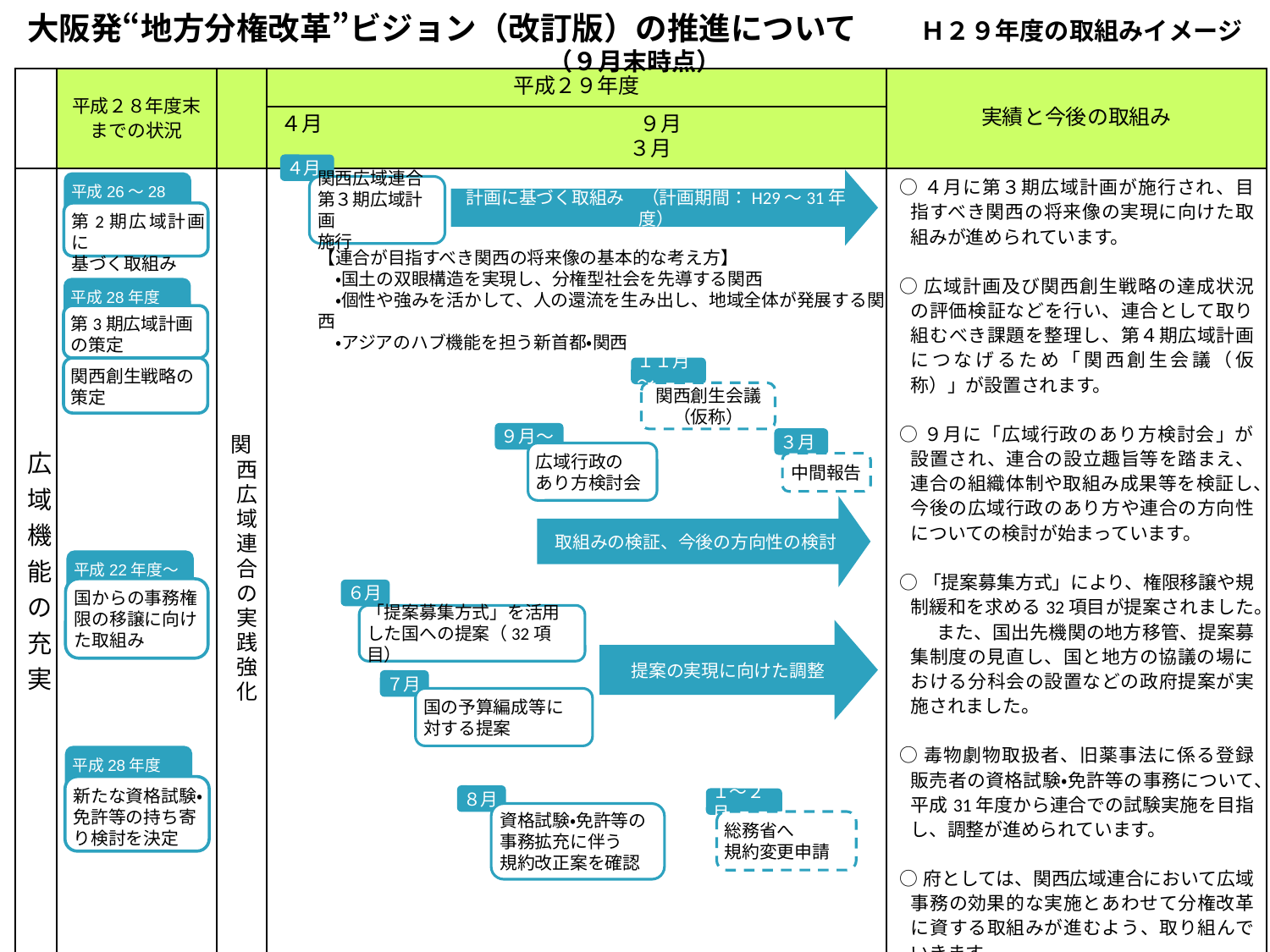

大阪発“地方分権改革”ビジョン（改訂版）の推進について　　Ｈ２９年度の取組みイメージ（９月末時点）
|  | 平成２８年度末 までの状況 |  | 平成２９年度 | 実績と今後の取組み |
| --- | --- | --- | --- | --- |
|  |  |  | ４月　　　　　　　　　　　　　　　９月　　　　　　　　　　　　　　　　３月 |  |
| 広域機能の充実 |  | 関西広域連合の実践強化 |  | ○４月に第３期広域計画が施行され、目指すべき関西の将来像の実現に向けた取組みが進められています。 ○広域計画及び関西創生戦略の達成状況の評価検証などを行い、連合として取り組むべき課題を整理し、第４期広域計画につなげるため「関西創生会議（仮称）」が設置されます。 ○９月に「広域行政のあり方検討会」が設置され、連合の設立趣旨等を踏まえ、連合の組織体制や取組み成果等を検証し、今後の広域行政のあり方や連合の方向性についての検討が始まっています。 ○「提案募集方式」により、権限移譲や規制緩和を求める32項目が提案されました。 　　また、国出先機関の地方移管、提案募集制度の見直し、国と地方の協議の場における分科会の設置などの政府提案が実施されました。 　　 ○毒物劇物取扱者、旧薬事法に係る登録販売者の資格試験・免許等の事務について、平成31年度から連合での試験実施を目指し、調整が進められています。 ○府としては、関西広域連合において広域事務の効果的な実施とあわせて分権改革に資する取組みが進むよう、取り組んでいきます。 |
４月
計画に基づく取組み　（計画期間：H29～31年度）
平成26～28年度
第2期広域計画に
基づく取組み
関西広域連合
第３期広域計画
施行
【連合が目指すべき関西の将来像の基本的な考え方】
　・国土の双眼構造を実現し、分権型社会を先導する関西
　・個性や強みを活かして、人の還流を生み出し、地域全体が発展する関西
　・アジアのハブ機能を担う新首都・関西
平成28年度
第3期広域計画の策定
１１月～
関西創生戦略の策定
関西創生会議（仮称）
９月～
広域行政の
あり方検討会
３月
中間報告
取組みの検証、今後の方向性の検討
平成22年度～
国からの事務権限の移譲に向けた取組み
６月
「提案募集方式」を活用した国への提案（32項目）
提案の実現に向けた調整
７月
国の予算編成等に
対する提案
平成28年度
新たな資格試験・免許等の持ち寄り検討を決定
８月
資格試験・免許等の事務拡充に伴う
規約改正案を確認
１～２月
総務省へ
規約変更申請